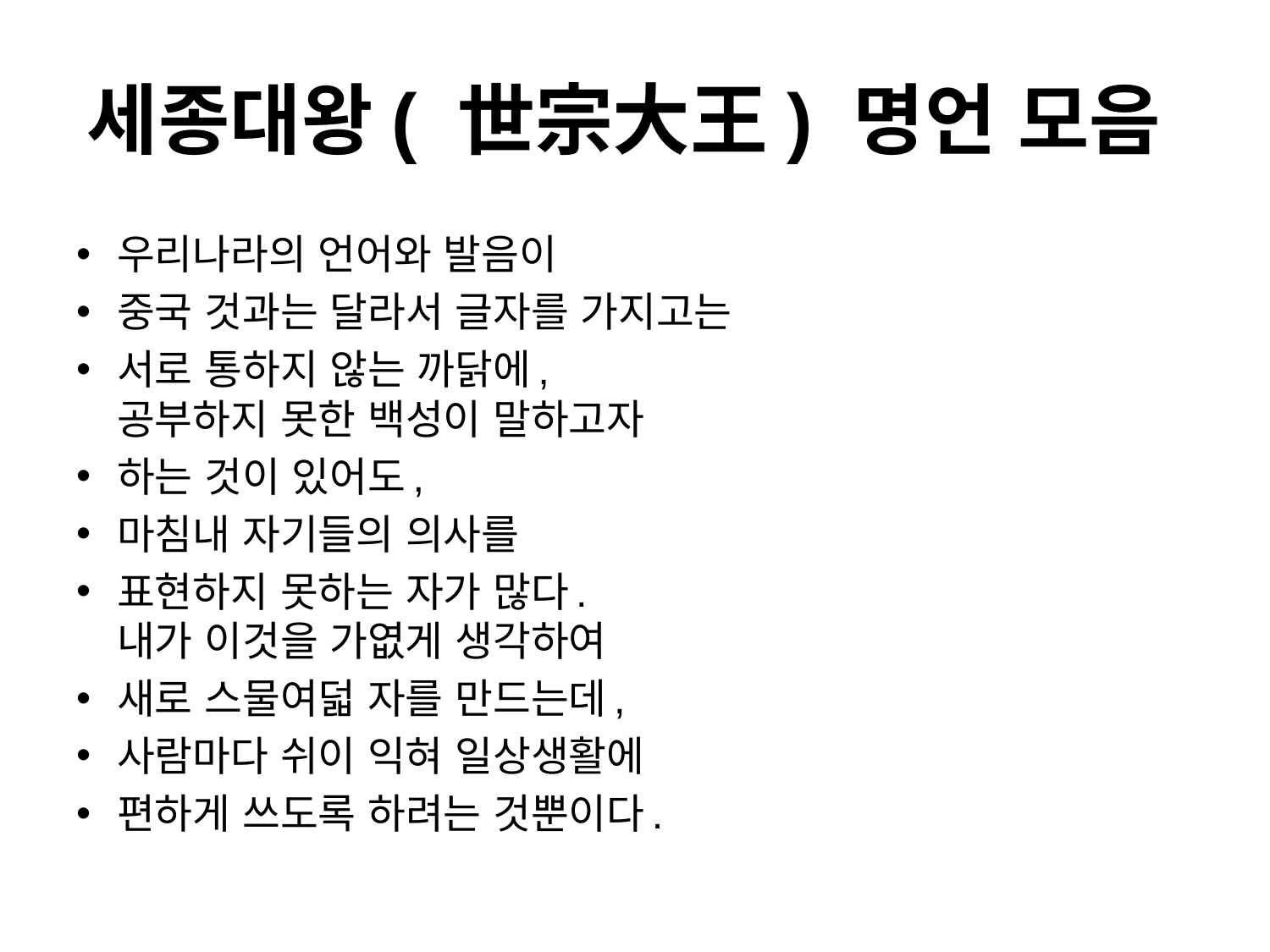

# 세종대왕( 世宗大王) 명언 모음
우리나라의 언어와 발음이
중국 것과는 달라서 글자를 가지고는
서로 통하지 않는 까닭에,
공부하지 못한 백성이 말하고자
하는 것이 있어도,
마침내 자기들의 의사를
표현하지 못하는 자가 많다.
내가 이것을 가엾게 생각하여
새로 스물여덟 자를 만드는데,
사람마다 쉬이 익혀 일상생활에
편하게 쓰도록 하려는 것뿐이다.